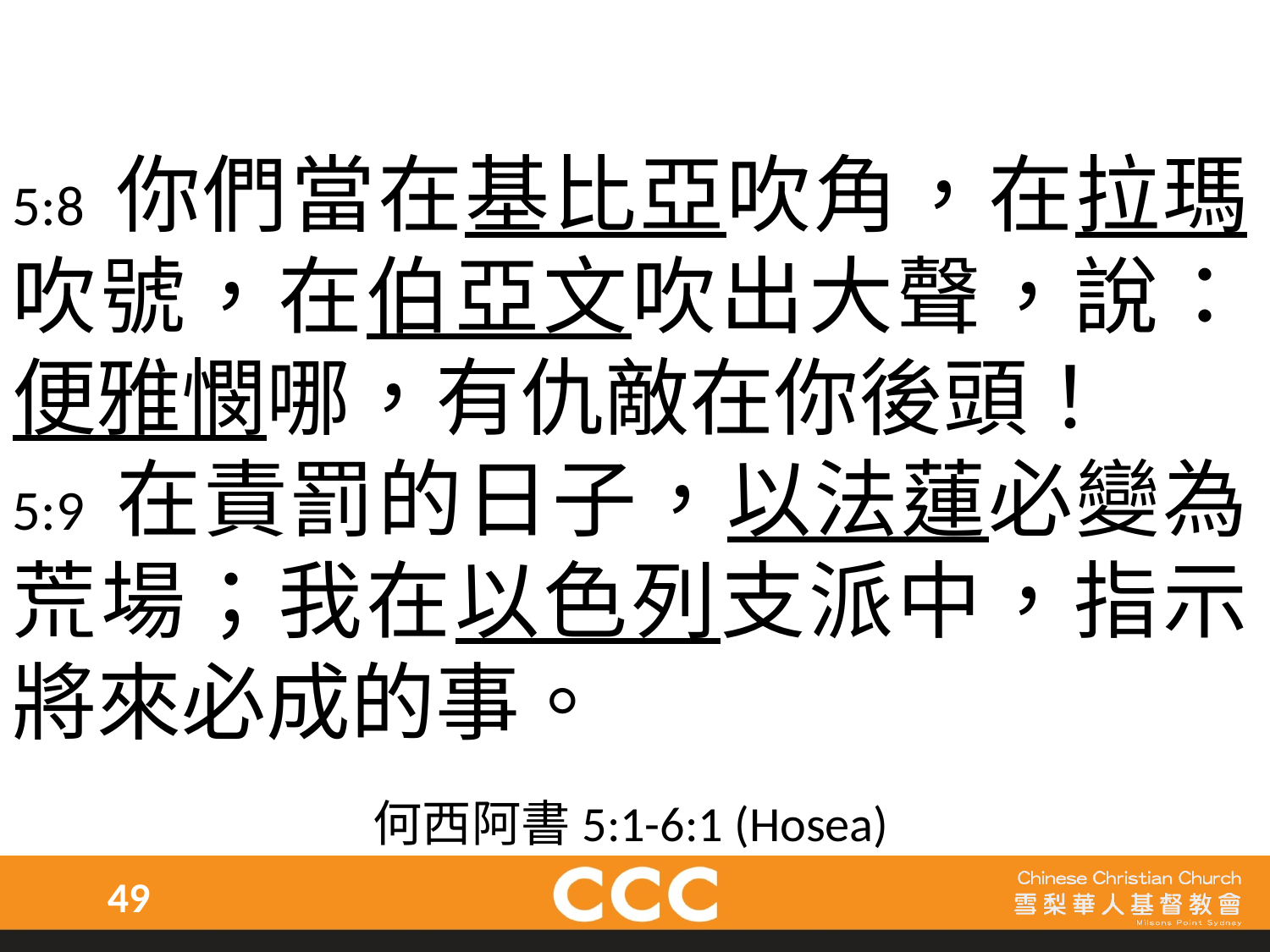

5:8 你們當在基比亞吹角，在拉瑪吹號，在伯亞文吹出大聲，說：便雅憫哪，有仇敵在你後頭！
5:9 在責罰的日子，以法蓮必變為荒場；我在以色列支派中，指示將來必成的事。
何西阿書5:1-6:1 (Hosea)
49